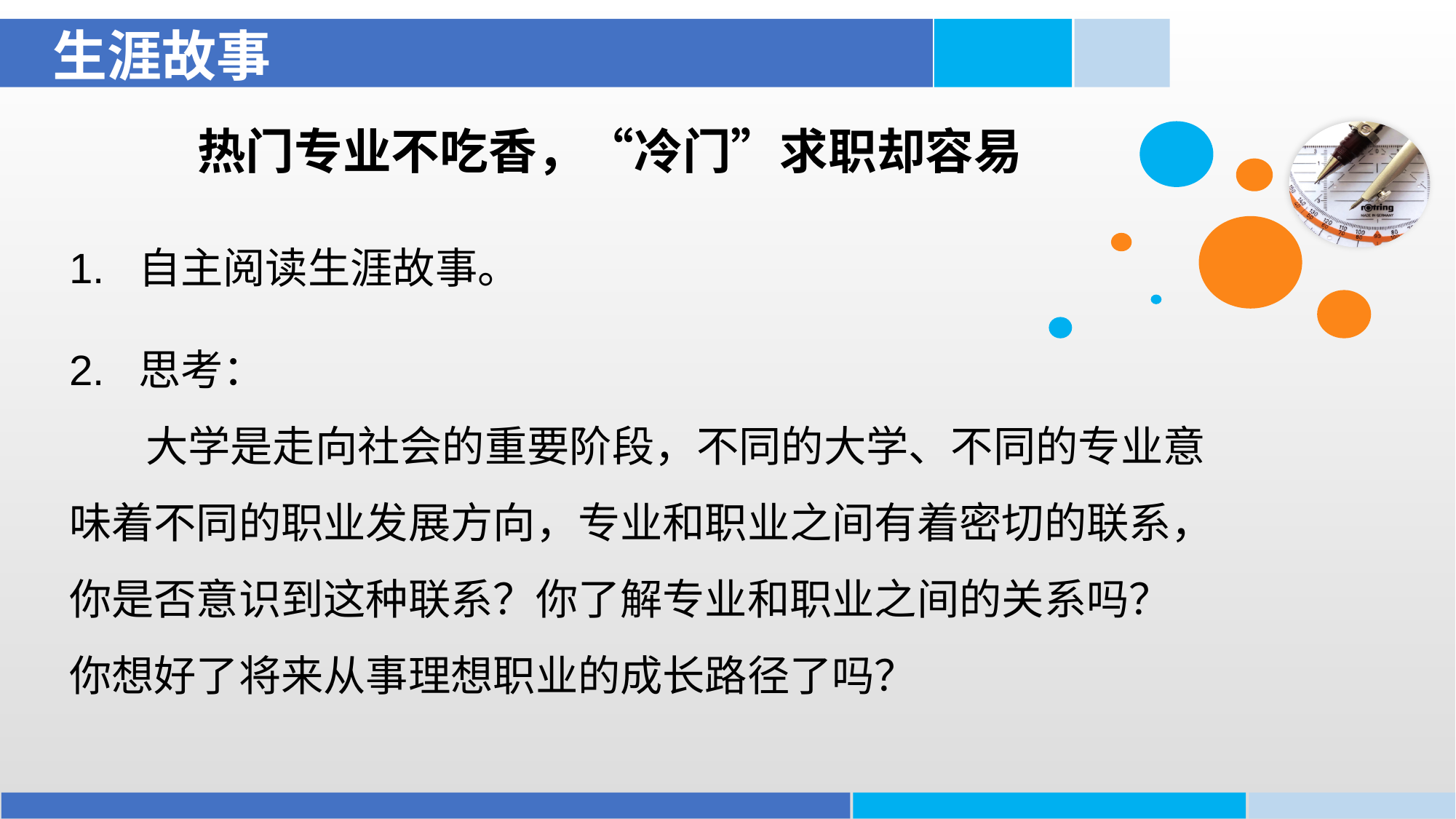

生涯故事
热门专业不吃香，“冷门”求职却容易
1.  自主阅读生涯故事。

2.  思考：
       大学是走向社会的重要阶段，不同的大学、不同的专业意味着不同的职业发展方向，专业和职业之间有着密切的联系，你是否意识到这种联系？你了解专业和职业之间的关系吗？你想好了将来从事理想职业的成长路径了吗？